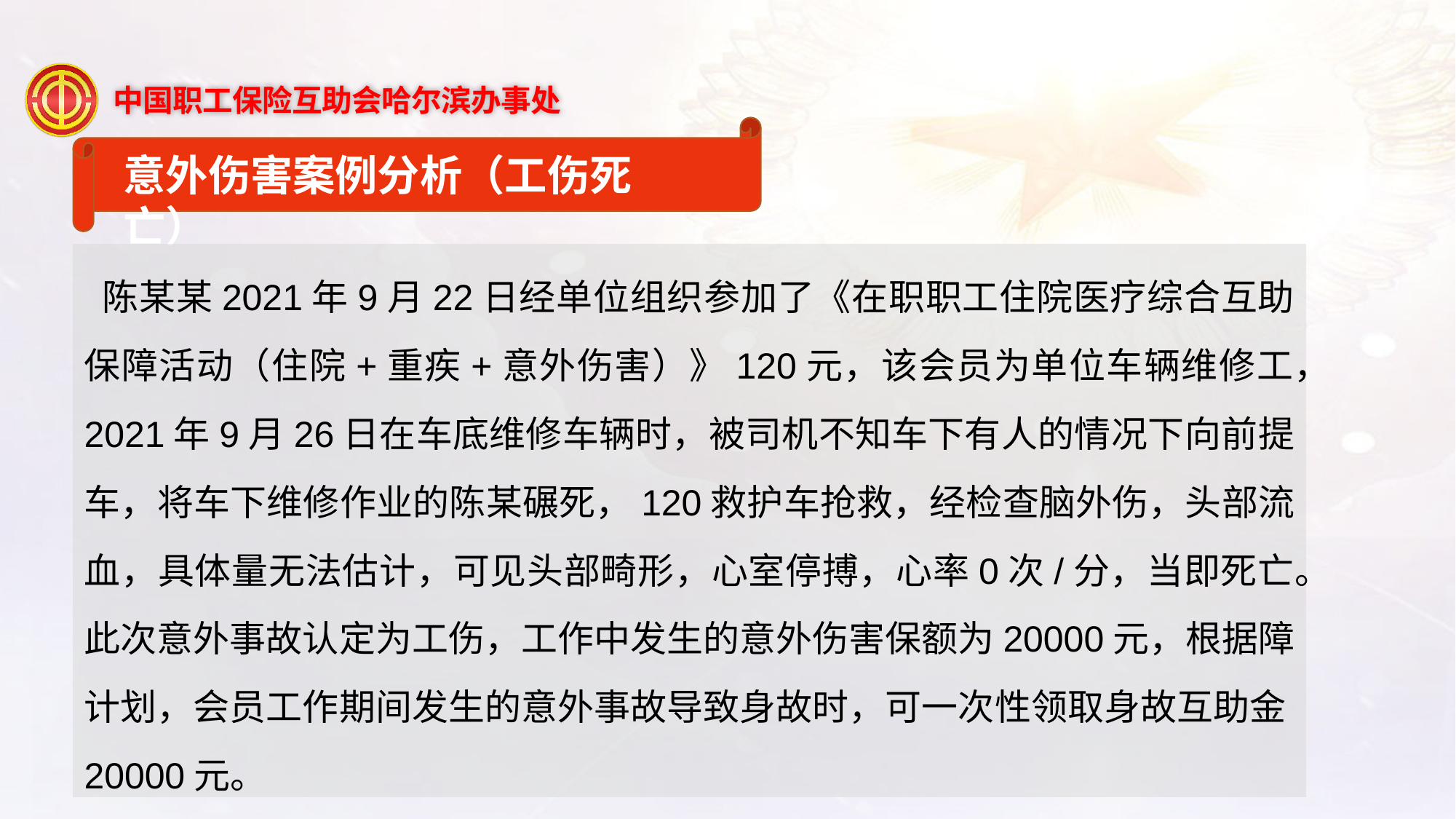

意外伤害案例分析（工伤死亡）
 陈某某2021年9月22日经单位组织参加了《在职职工住院医疗综合互助保障活动（住院+重疾+意外伤害）》120元，该会员为单位车辆维修工，2021年9月26日在车底维修车辆时，被司机不知车下有人的情况下向前提车，将车下维修作业的陈某碾死，120救护车抢救，经检查脑外伤，头部流血，具体量无法估计，可见头部畸形，心室停搏，心率0次/分，当即死亡。此次意外事故认定为工伤，工作中发生的意外伤害保额为20000元，根据障计划，会员工作期间发生的意外事故导致身故时，可一次性领取身故互助金20000元。